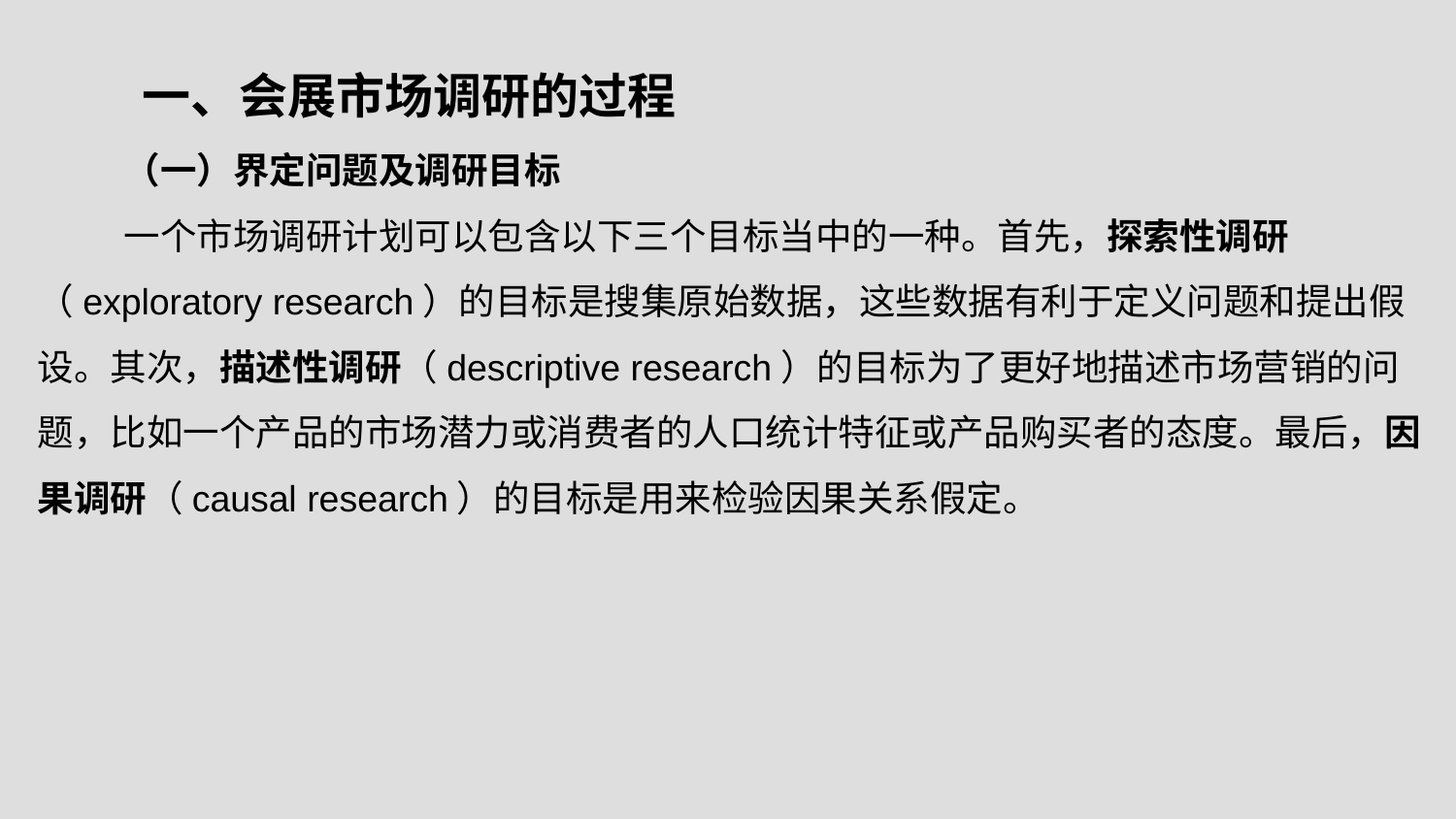

# 一、会展市场调研的过程
（一）界定问题及调研目标
一个市场调研计划可以包含以下三个目标当中的一种。首先，探索性调研（exploratory research）的目标是搜集原始数据，这些数据有利于定义问题和提出假设。其次，描述性调研（descriptive research）的目标为了更好地描述市场营销的问题，比如一个产品的市场潜力或消费者的人口统计特征或产品购买者的态度。最后，因果调研（causal research）的目标是用来检验因果关系假定。